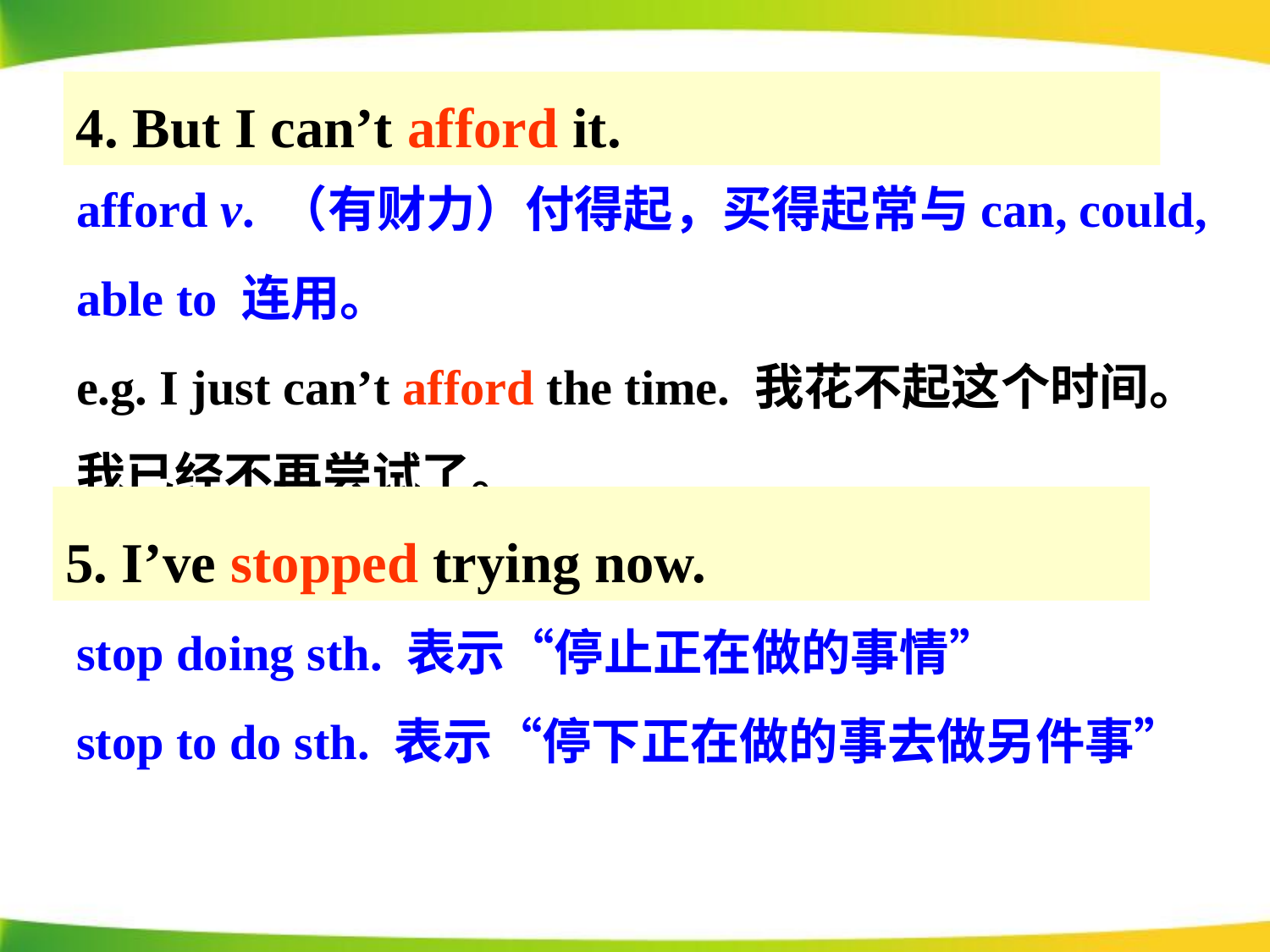

afford v. （有财力）付得起，买得起常与can, could, able to 连用。
e.g. I just can’t afford the time. 我花不起这个时间。
我已经不再尝试了。

stop doing sth. 表示“停止正在做的事情”
stop to do sth. 表示“停下正在做的事去做另件事”
4. But I can’t afford it.
5. I’ve stopped trying now.